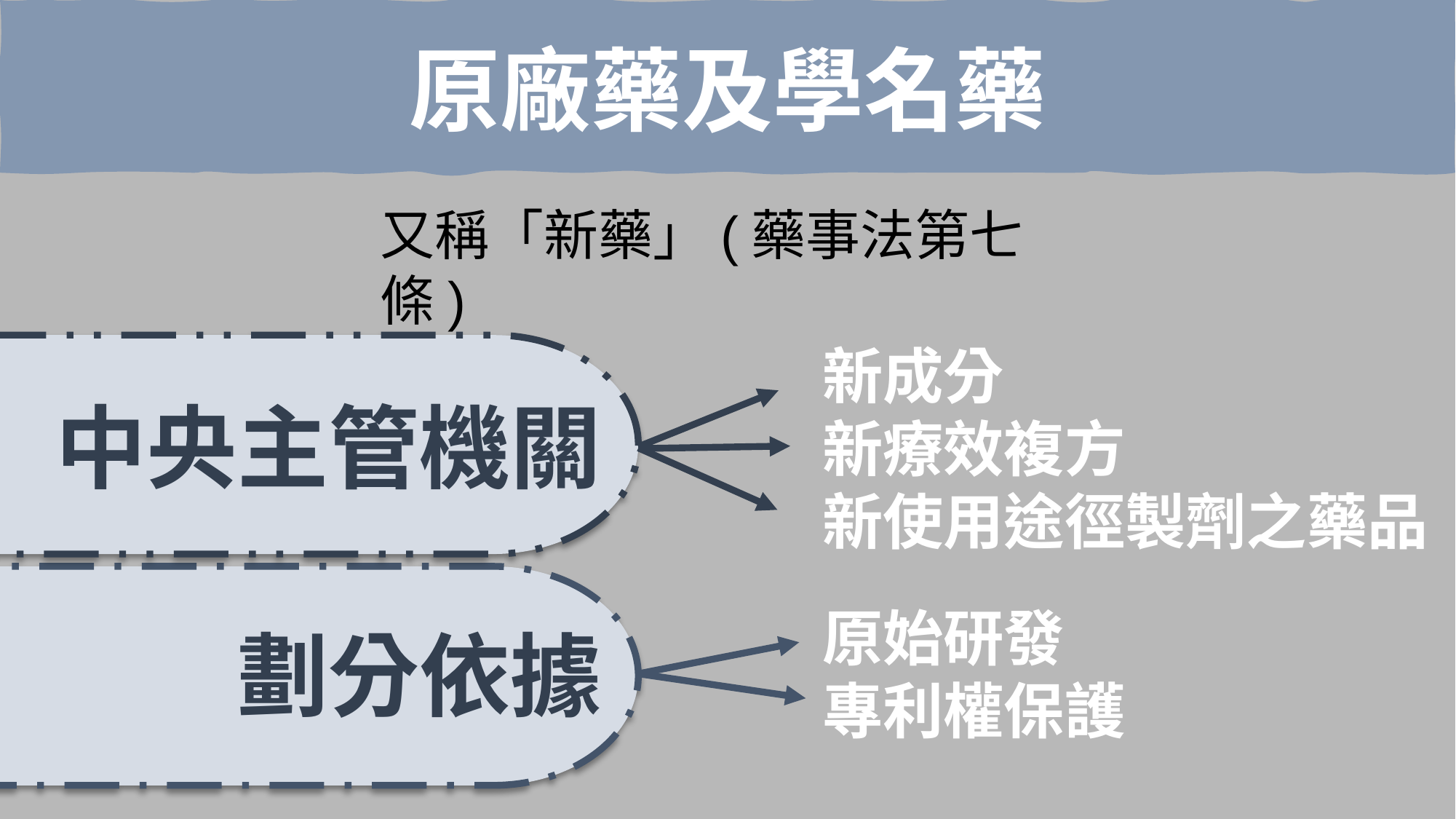

# 原廠藥及學名藥
又稱「新藥」(藥事法第七條)
新成分
新療效複方
新使用途徑製劑之藥品

中央主管機關

原始研發
專利權保護
劃分依據